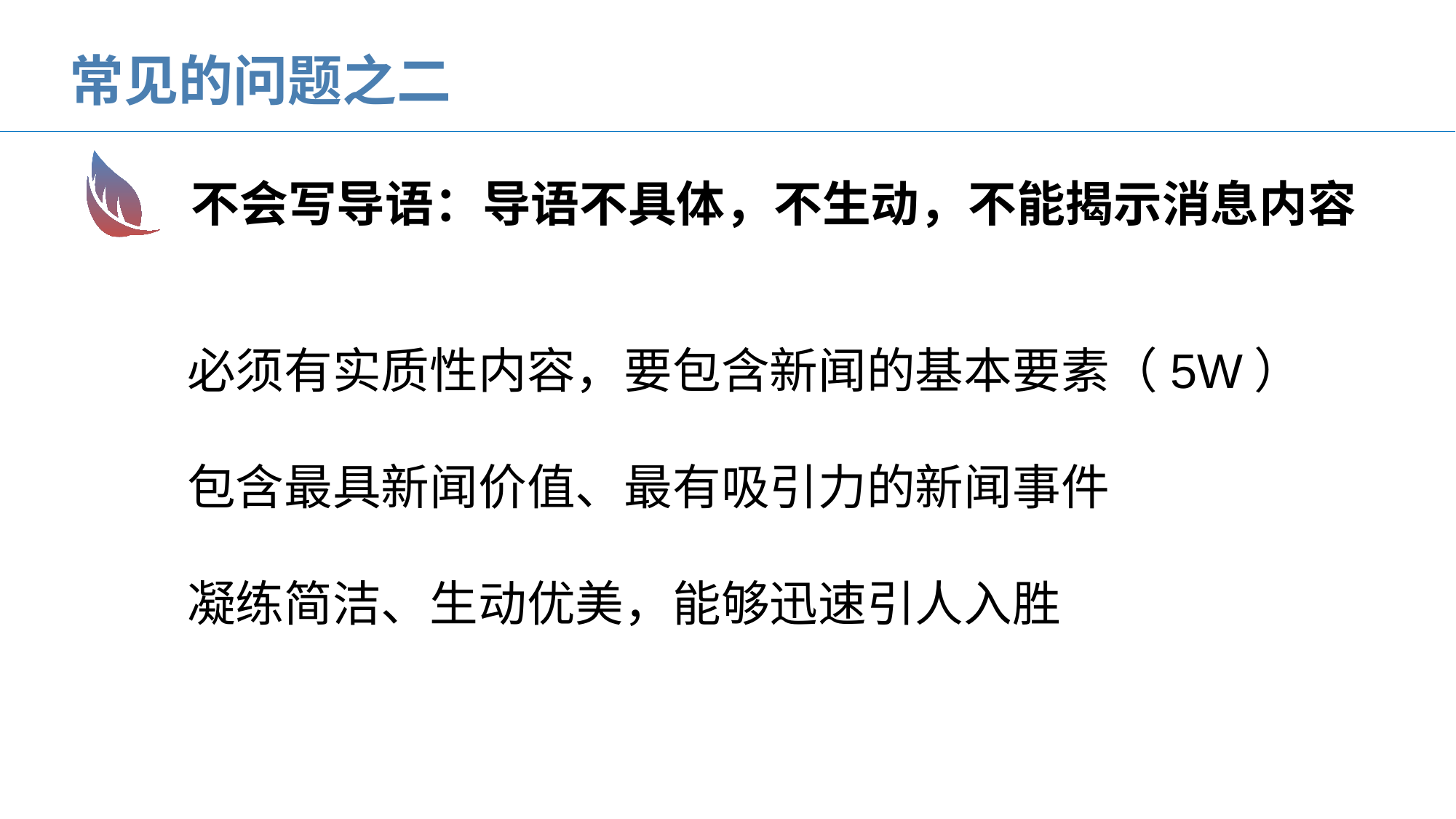

常见的问题之二

不会写导语：导语不具体，不生动，不能揭示消息内容

必须有实质性内容，要包含新闻的基本要素（5W）

包含最具新闻价值、最有吸引力的新闻事件

凝练简洁、生动优美，能够迅速引人入胜